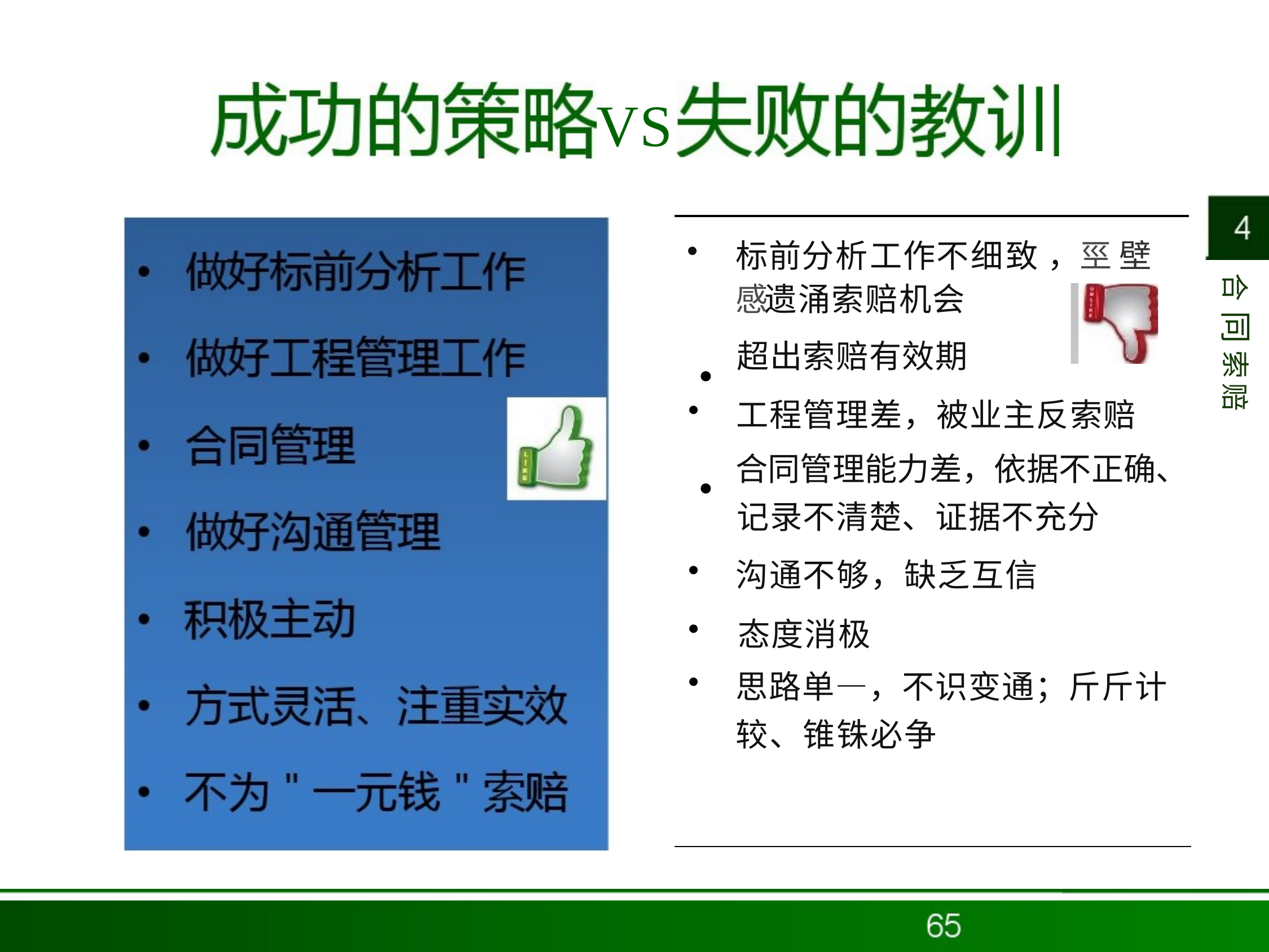

# VS

标前分析工作不细致，巠 壁 感 遗涌索赔机会
超出索赔有效期
工程管理差，被业主反索赔
合同管理能力差，依据不正确、 记录不清楚、证据不充分
沟通不够，缺乏互信
态度消极
思路单—，不识变通；斤斤计 较、锥铢必争
合同 索赔

．
．